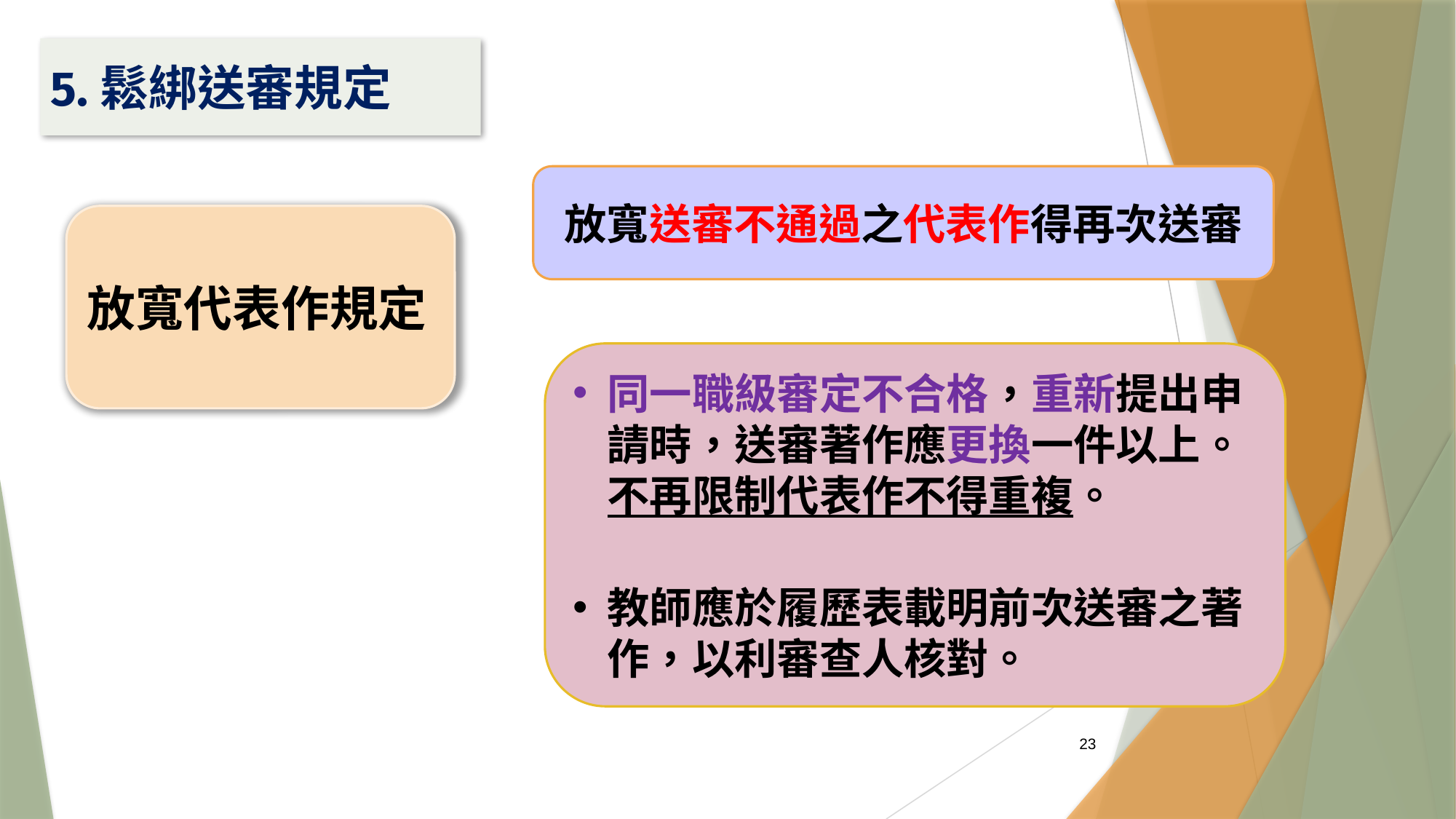

5.鬆綁送審規定
放寬送審不通過之代表作得再次送審
放寬代表作規定
同一職級審定不合格，重新提出申請時，送審著作應更換一件以上。不再限制代表作不得重複。

教師應於履歷表載明前次送審之著作，以利審查人核對。
23